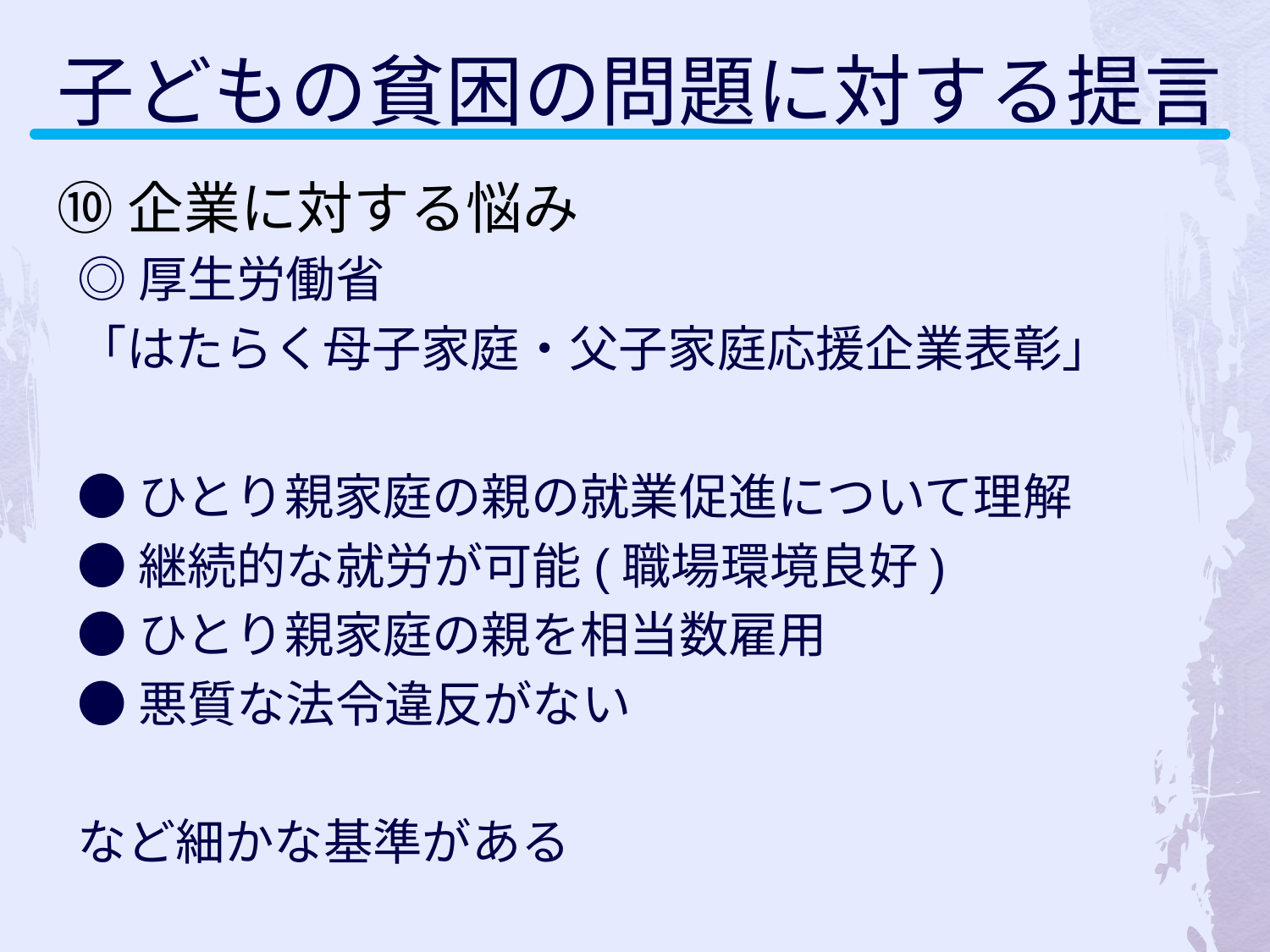

子どもの貧困の問題に対する提言
⑩企業に対する悩み
◎厚生労働省
「はたらく母子家庭・父子家庭応援企業表彰」

●ひとり親家庭の親の就業促進について理解
●継続的な就労が可能(職場環境良好)
●ひとり親家庭の親を相当数雇用
●悪質な法令違反がない

など細かな基準がある